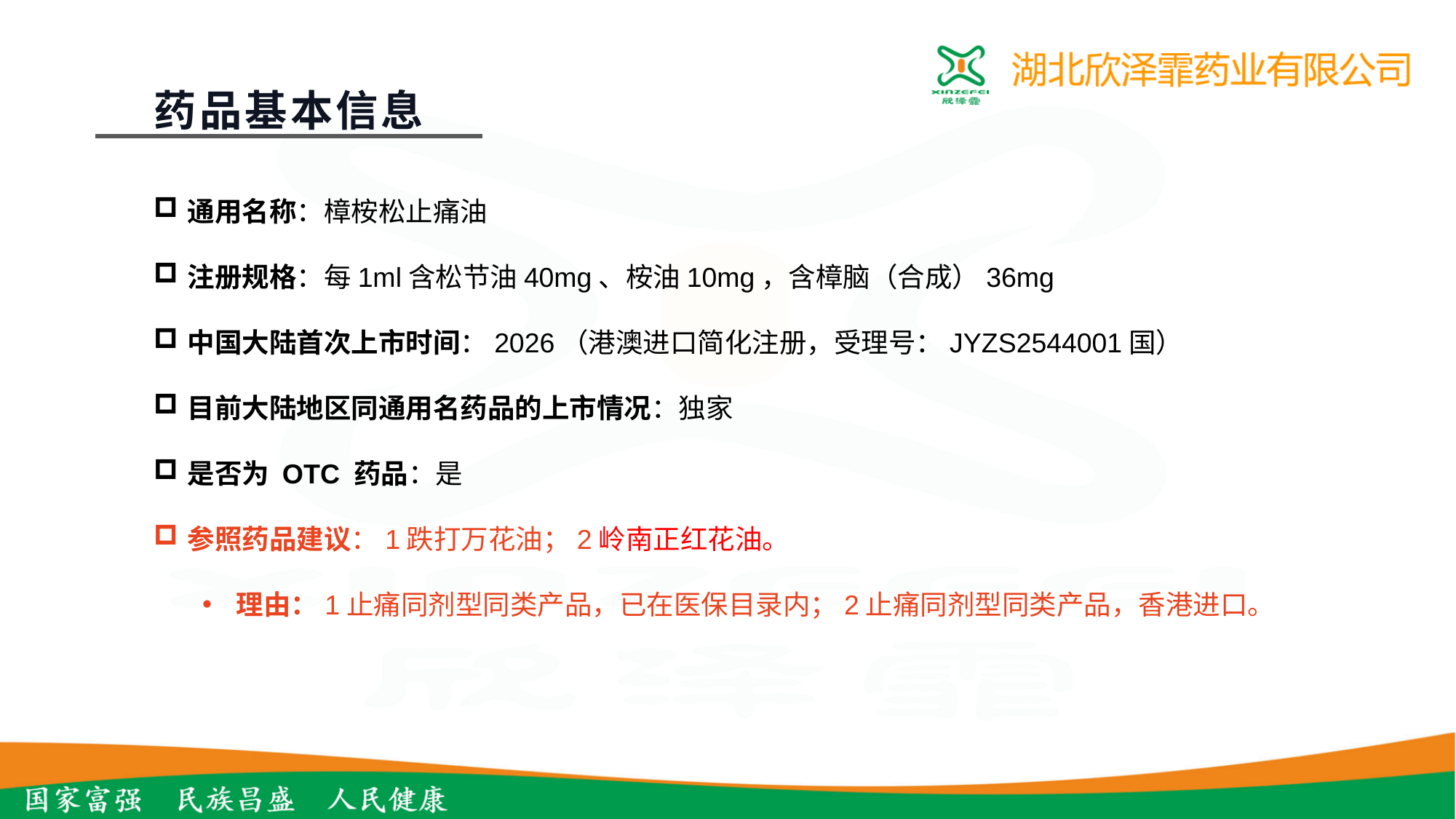

药品基本信息
通用名称：樟桉松止痛油
注册规格：每1ml含松节油40mg、桉油10mg，含樟脑（合成）36mg
中国大陆首次上市时间：2026（港澳进口简化注册，受理号：JYZS2544001国）
目前大陆地区同通用名药品的上市情况：独家
是否为 OTC 药品：是
参照药品建议：1跌打万花油；2岭南正红花油。
理由：1止痛同剂型同类产品，已在医保目录内；2止痛同剂型同类产品，香港进口。